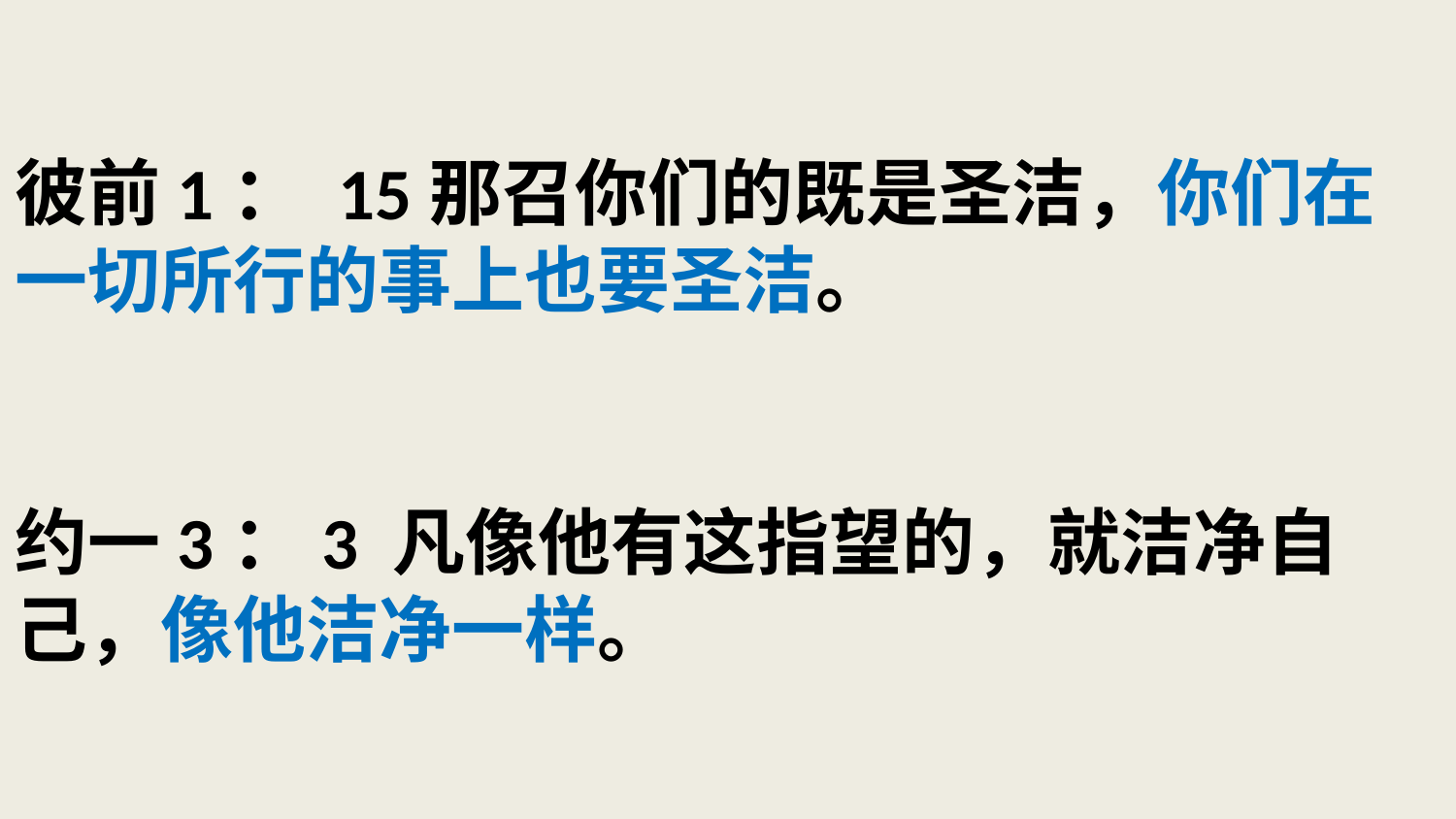

# 彼前1： 15那召你们的既是圣洁，你们在一切所行的事上也要圣洁。 约一3：3 凡像他有这指望的，就洁净自己，像他洁净一样。